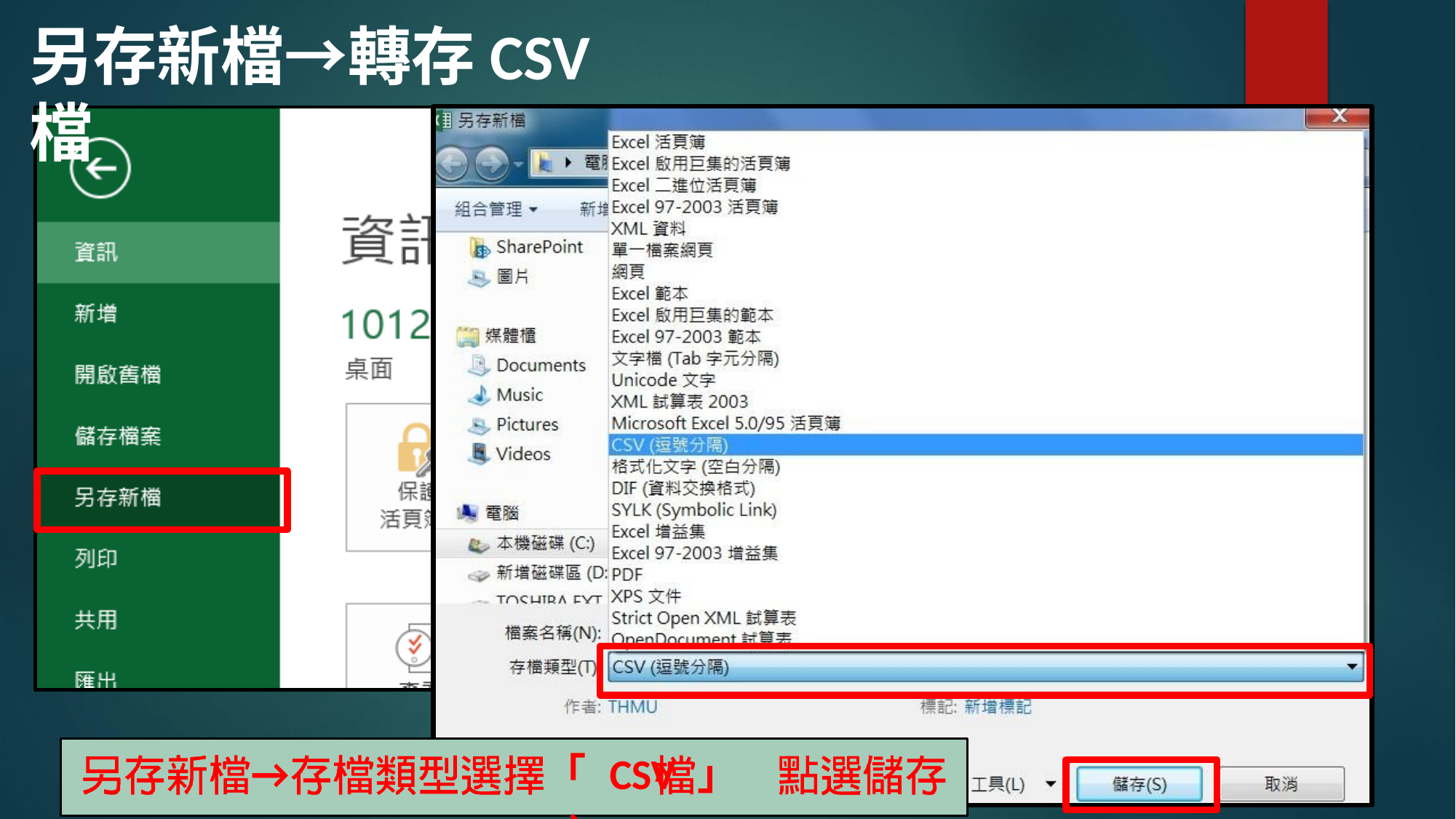

# 另存新檔→轉存CSV檔

→
「 CSV	」 →